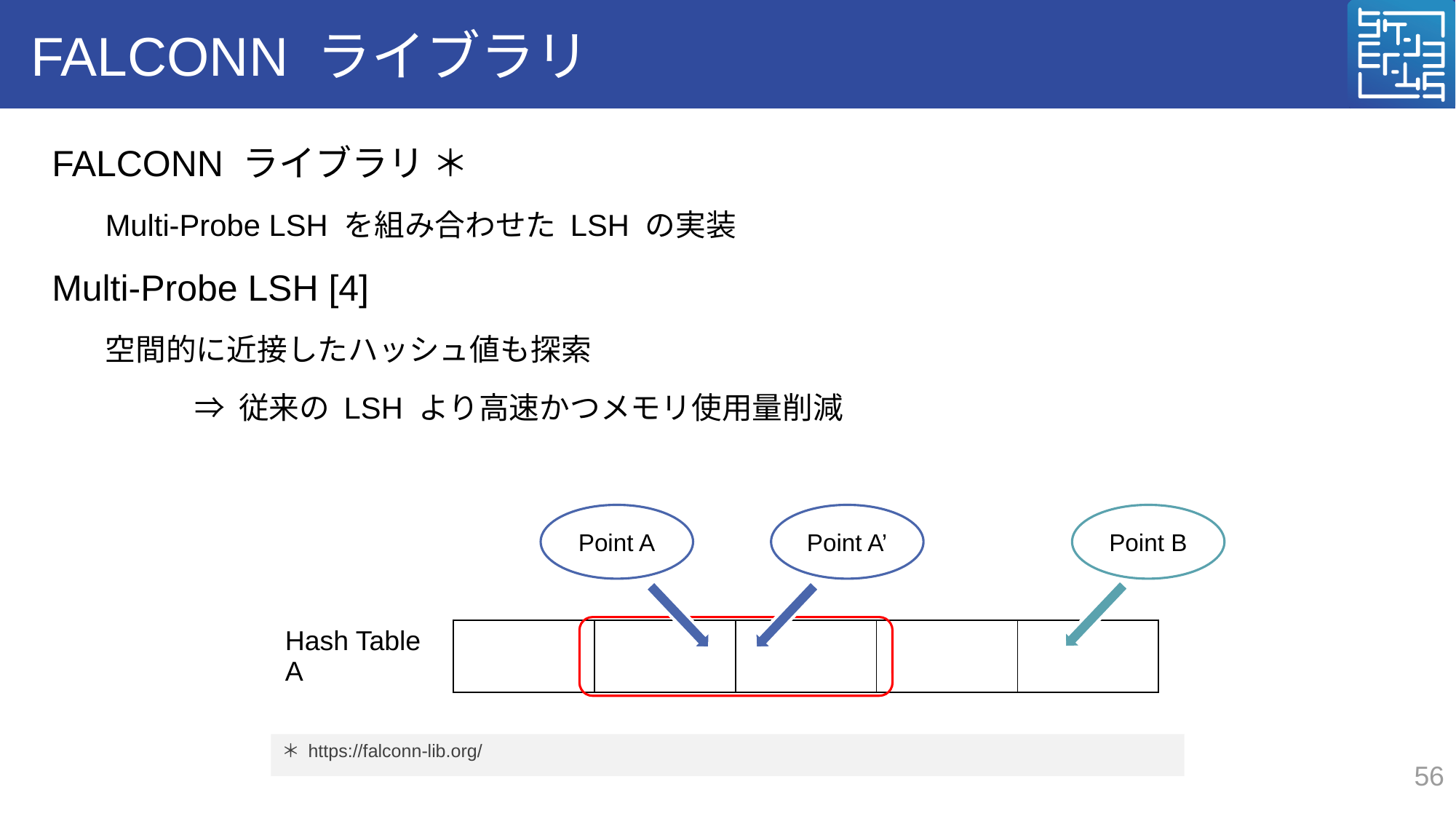

# FALCONN ライブラリ
FALCONN ライブラリ ＊
Multi-Probe LSH を組み合わせた LSH の実装
Multi-Probe LSH [4]
空間的に近接したハッシュ値も探索
	⇒ 従来の LSH より高速かつメモリ使用量削減

Point A
Point A’
Point B

| Hash Table A |  |  |  |  |  |
| --- | --- | --- | --- | --- | --- |
＊ https://falconn-lib.org/
56